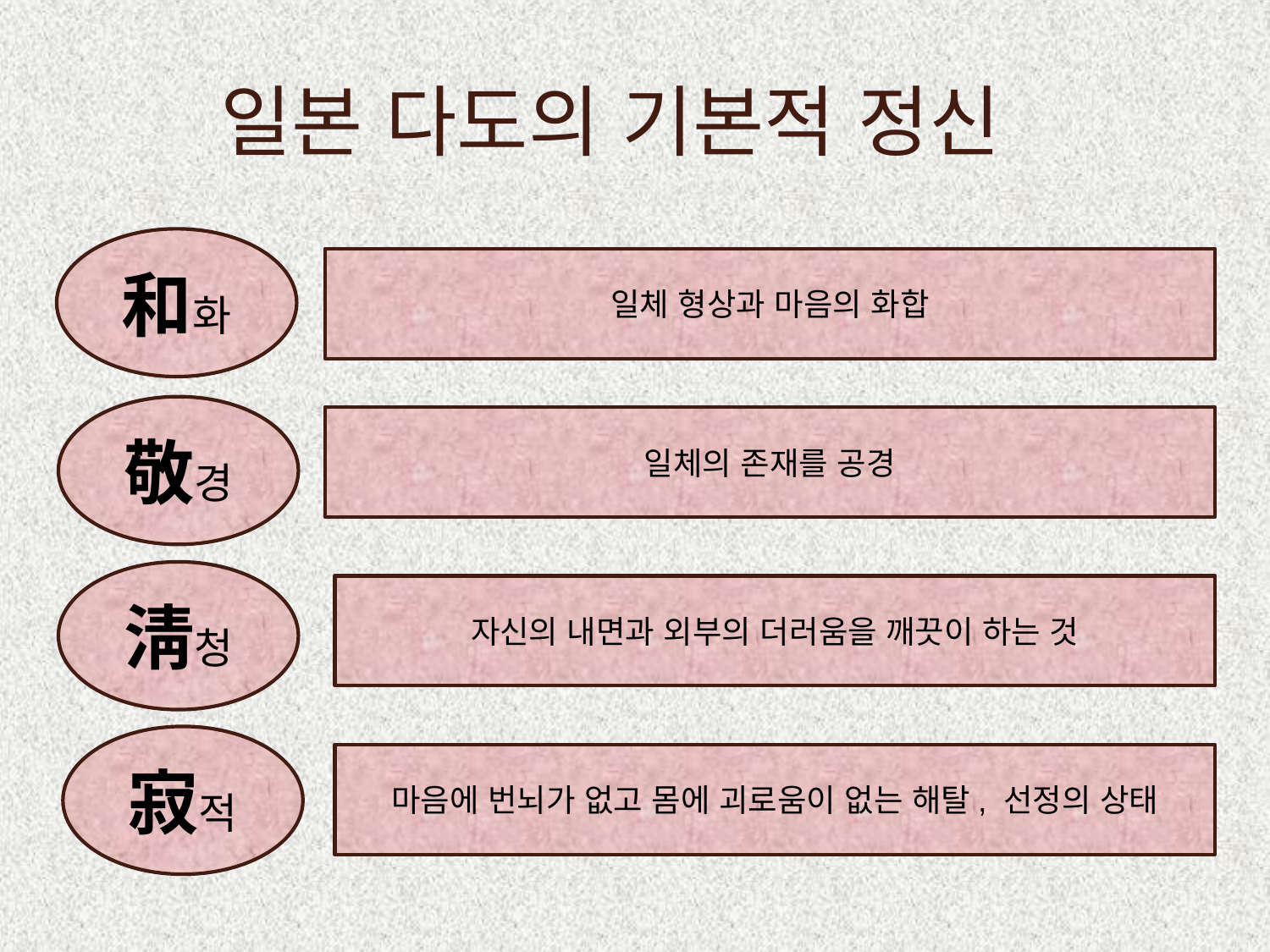

# 일본 다도의 기본적 정신
和화
일체 형상과 마음의 화합
敬경
일체의 존재를 공경
淸청
자신의 내면과 외부의 더러움을 깨끗이 하는 것
寂적
마음에 번뇌가 없고 몸에 괴로움이 없는 해탈, 선정의 상태